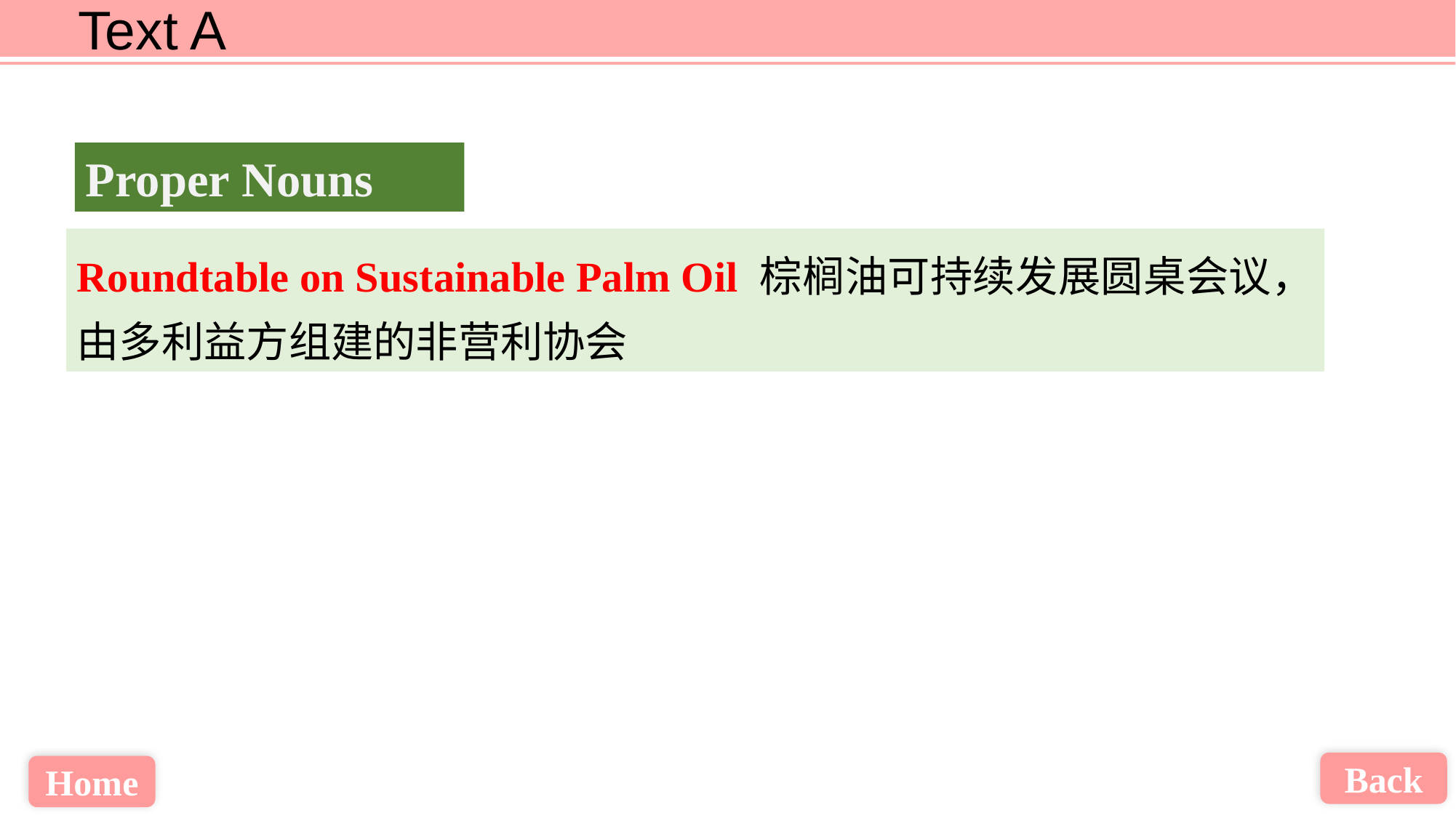

Proper Nouns
Roundtable on Sustainable Palm Oil 棕榈油可持续发展圆桌会议，由多利益方组建的非营利协会
Back